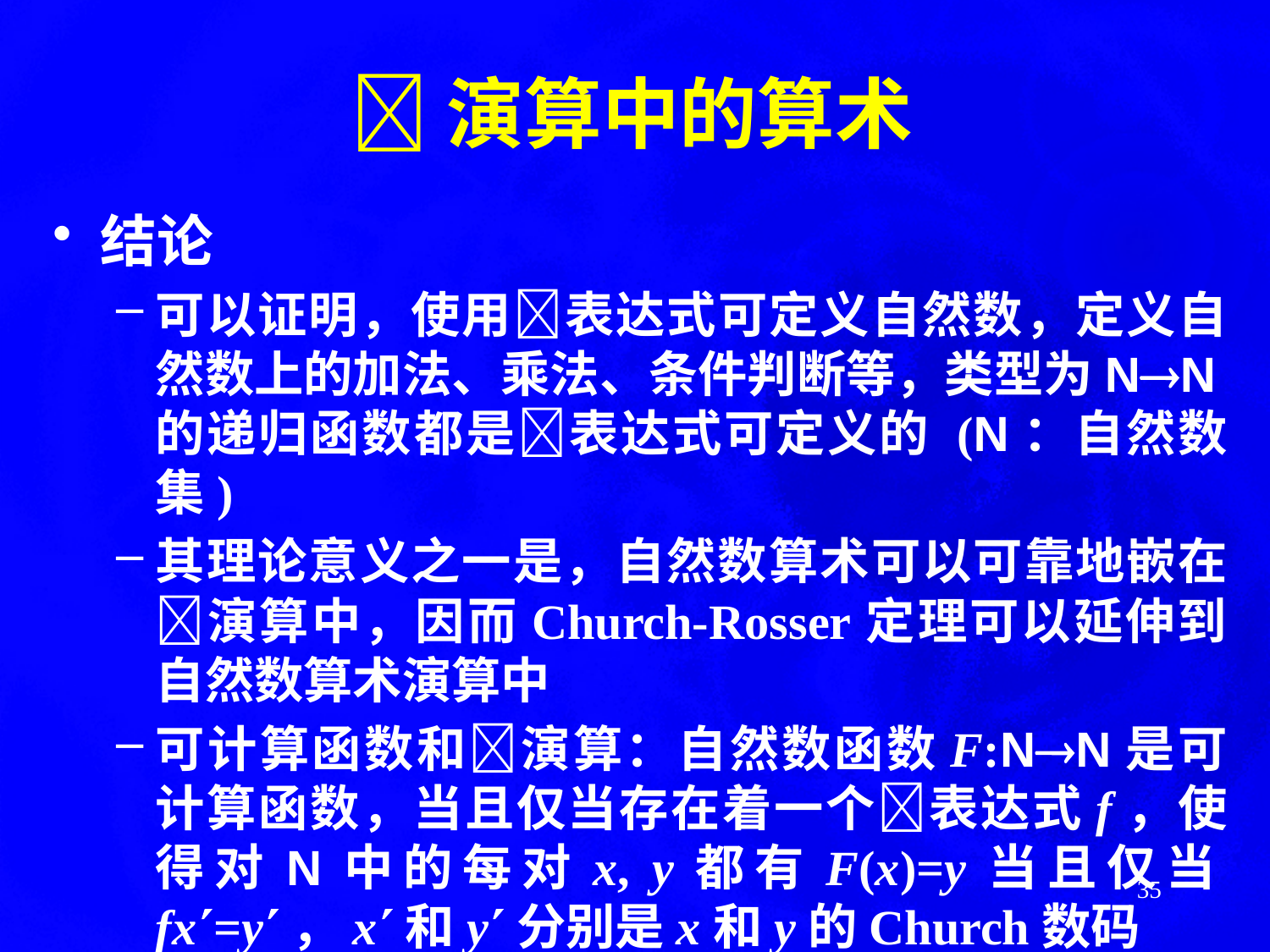

# λ演算中的算术
结论
可以证明，使用λ表达式可定义自然数，定义自然数上的加法、乘法、条件判断等，类型为N→N的递归函数都是λ表达式可定义的 (N：自然数集)
其理论意义之一是，自然数算术可以可靠地嵌在λ演算中，因而Church-Rosser定理可以延伸到自然数算术演算中
可计算函数和λ演算：自然数函数F:N→N是可计算函数，当且仅当存在着一个λ表达式f，使得对N中的每对x, y都有F(x)=y当且仅当fx′=y′，x′和y′分别是x和y的Church数码
35